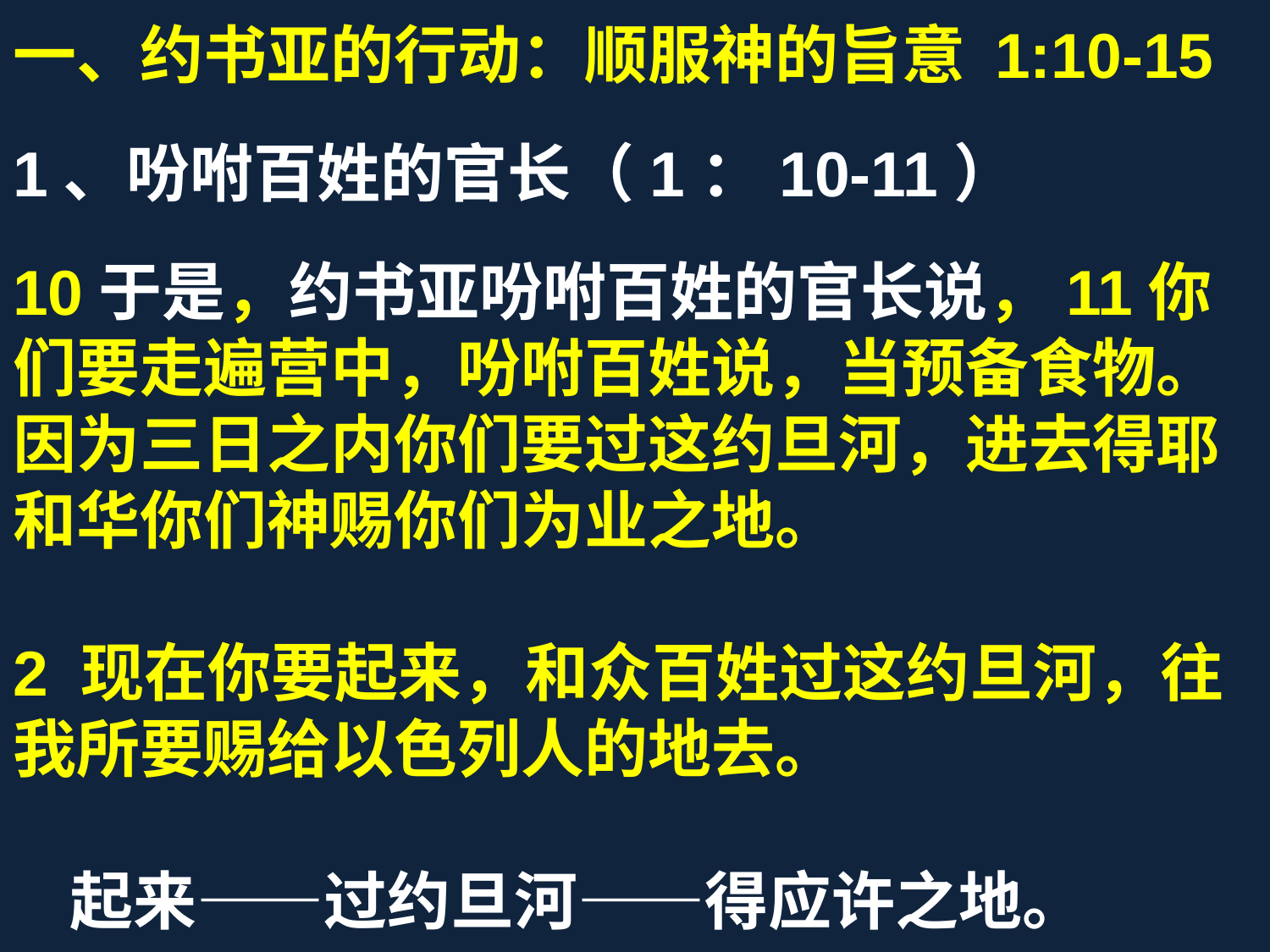

# 一、约书亚的行动：顺服神的旨意 1:10-15 1、吩咐百姓的官长（1：10-11） 10于是，约书亚吩咐百姓的官长说，11你们要走遍营中，吩咐百姓说，当预备食物。因为三日之内你们要过这约旦河，进去得耶和华你们神赐你们为业之地。 2 现在你要起来，和众百姓过这约旦河，往我所要赐给以色列人的地去。 起来——过约旦河——得应许之地。